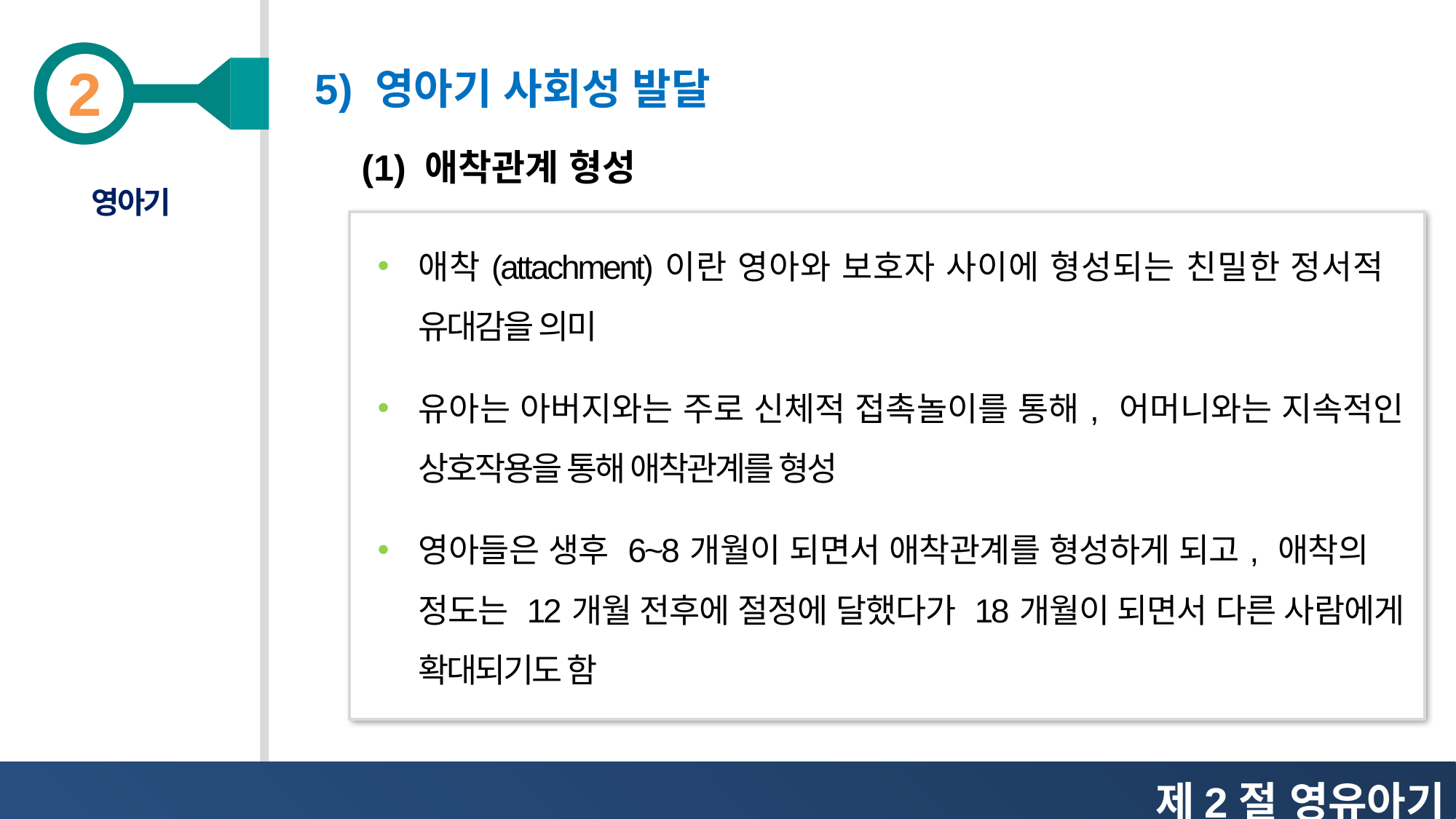

5) 영아기 사회성 발달
(1) 애착관계 형성
영아기

애착(attachment)이란 영아와 보호자 사이에 형성되는 친밀한 정서적   유대감을 의미

유아는 아버지와는 주로 신체적 접촉놀이를 통해, 어머니와는 지속적인 상호작용을 통해 애착관계를 형성

영아들은 생후 6~8개월이 되면서 애착관계를 형성하게 되고, 애착의     정도는 12개월 전후에 절정에 달했다가 18개월이 되면서 다른 사람에게 확대되기도 함
제2절 영유아기